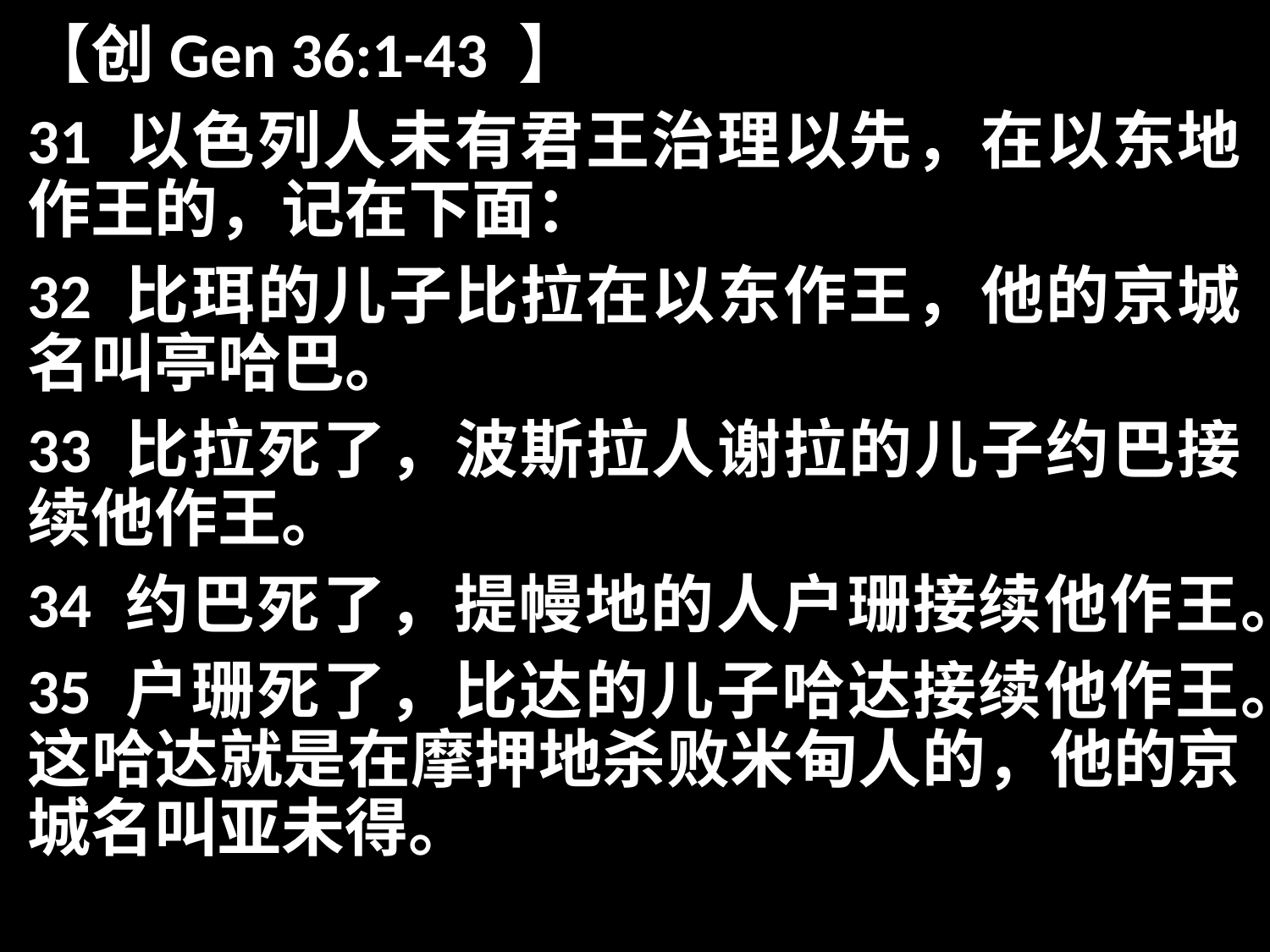

【创Gen 36:1-43 】
31 以色列人未有君王治理以先，在以东地作王的，记在下面：
32 比珥的儿子比拉在以东作王，他的京城名叫亭哈巴。
33 比拉死了，波斯拉人谢拉的儿子约巴接续他作王。
34 约巴死了，提幔地的人户珊接续他作王。
35 户珊死了，比达的儿子哈达接续他作王。这哈达就是在摩押地杀败米甸人的，他的京城名叫亚未得。